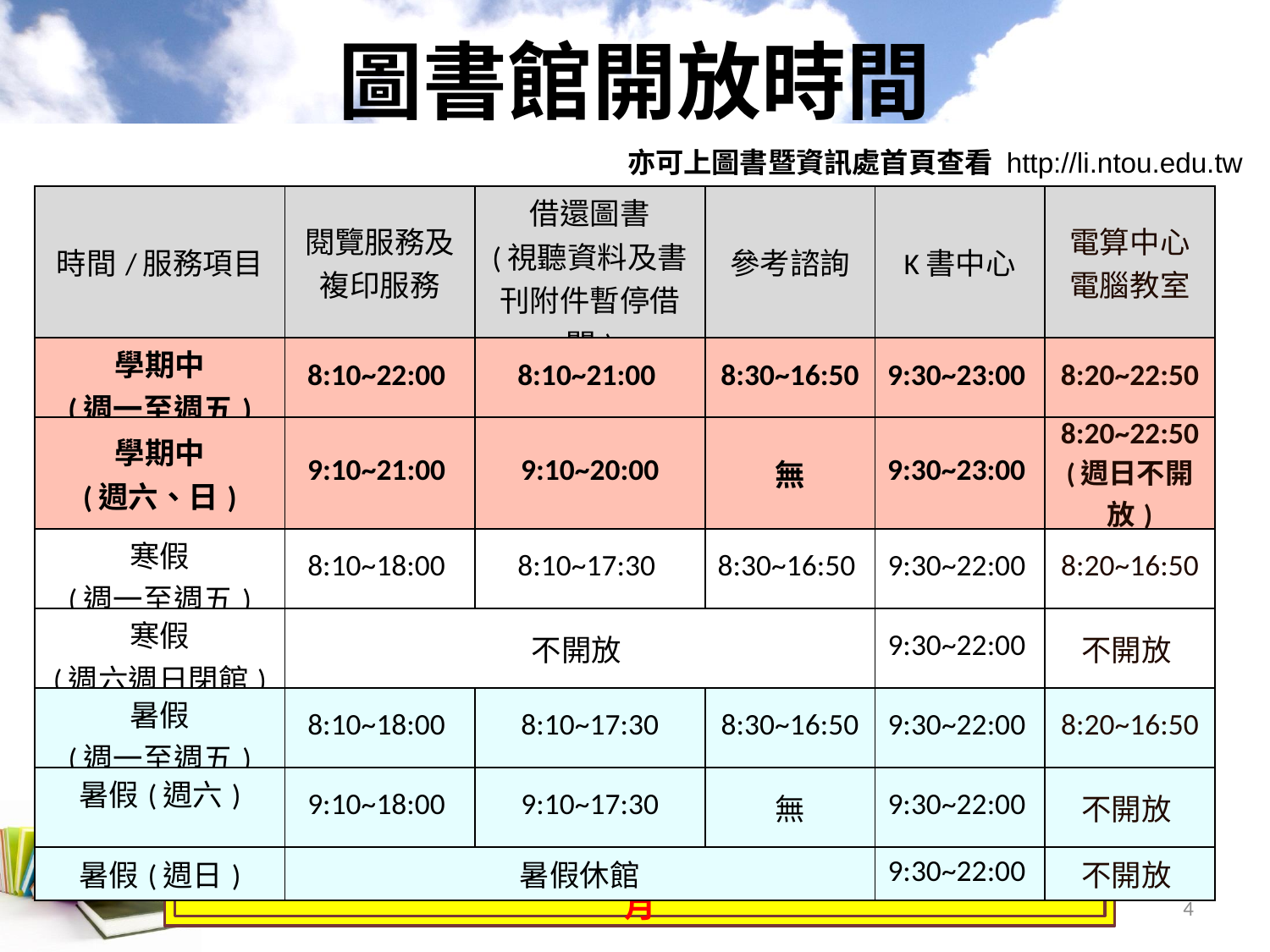

# 圖書館開放時間
亦可上圖書暨資訊處首頁查看 http://li.ntou.edu.tw
| 時間/服務項目 | 閱覽服務及 複印服務 | 借還圖書 (視聽資料及書刊附件暫停借閱) | 參考諮詢 | K書中心 | 電算中心 電腦教室 |
| --- | --- | --- | --- | --- | --- |
| 學期中 (週一至週五) | 8:10~22:00 | 8:10~21:00 | 8:30~16:50 | 9:30~23:00 | 8:20~22:50 |
| 學期中 (週六、日) | 9:10~21:00 | 9:10~20:00 | 無 | 9:30~23:00 | 8:20~22:50 (週日不開放) |
| 寒假 (週一至週五) | 8:10~18:00 | 8:10~17:30 | 8:30~16:50 | 9:30~22:00 | 8:20~16:50 |
| 寒假 (週六週日閉館) | 不開放 |  |  | 9:30~22:00 | 不開放 |
| 暑假 (週一至週五) | 8:10~18:00 | 8:10~17:30 | 8:30~16:50 | 9:30~22:00 | 8:20~16:50 |
| 暑假(週六) | 9:10~18:00 | 9:10~17:30 | 無 | 9:30~22:00 | 不開放 |
| 暑假(週日) | 暑假休館 |  |  | 9:30~22:00 | 不開放 |
學生證直接刷卡入館;攜帶食物飲料將被停止入館及借書權1個月

4